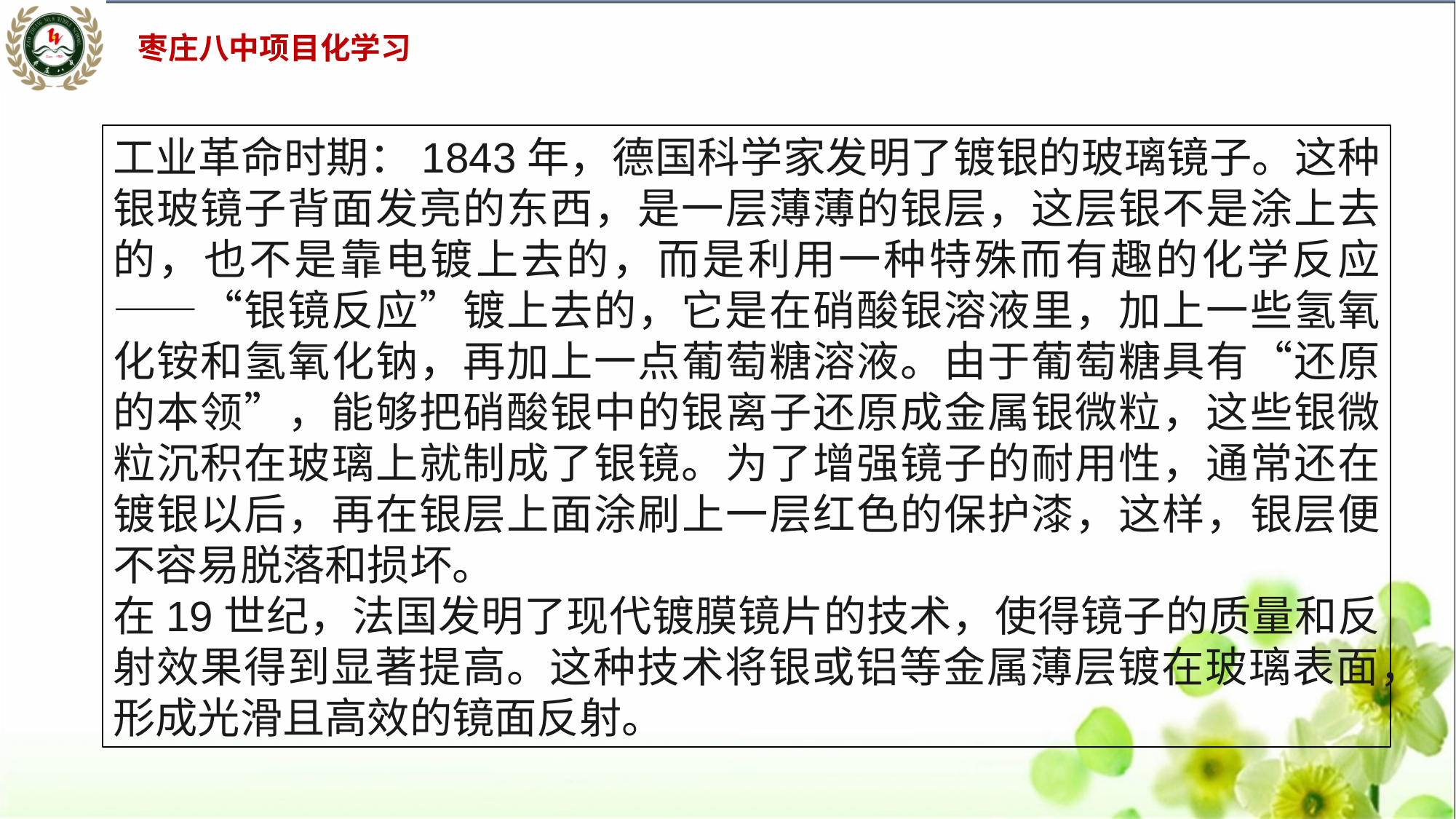

工业革命时期：1843年，德国科学家发明了镀银的玻璃镜子。这种银玻镜子背面发亮的东西，是一层薄薄的银层，这层银不是涂上去的，也不是靠电镀上去的，而是利用一种特殊而有趣的化学反应——“银镜反应”镀上去的，它是在硝酸银溶液里，加上一些氢氧化铵和氢氧化钠，再加上一点葡萄糖溶液。由于葡萄糖具有“还原的本领”，能够把硝酸银中的银离子还原成金属银微粒，这些银微粒沉积在玻璃上就制成了银镜。为了增强镜子的耐用性，通常还在镀银以后，再在银层上面涂刷上一层红色的保护漆，这样，银层便不容易脱落和损坏。
在19世纪，法国发明了现代镀膜镜片的技术，使得镜子的质量和反射效果得到显著提高。这种技术将银或铝等金属薄层镀在玻璃表面，形成光滑且高效的镜面反射。